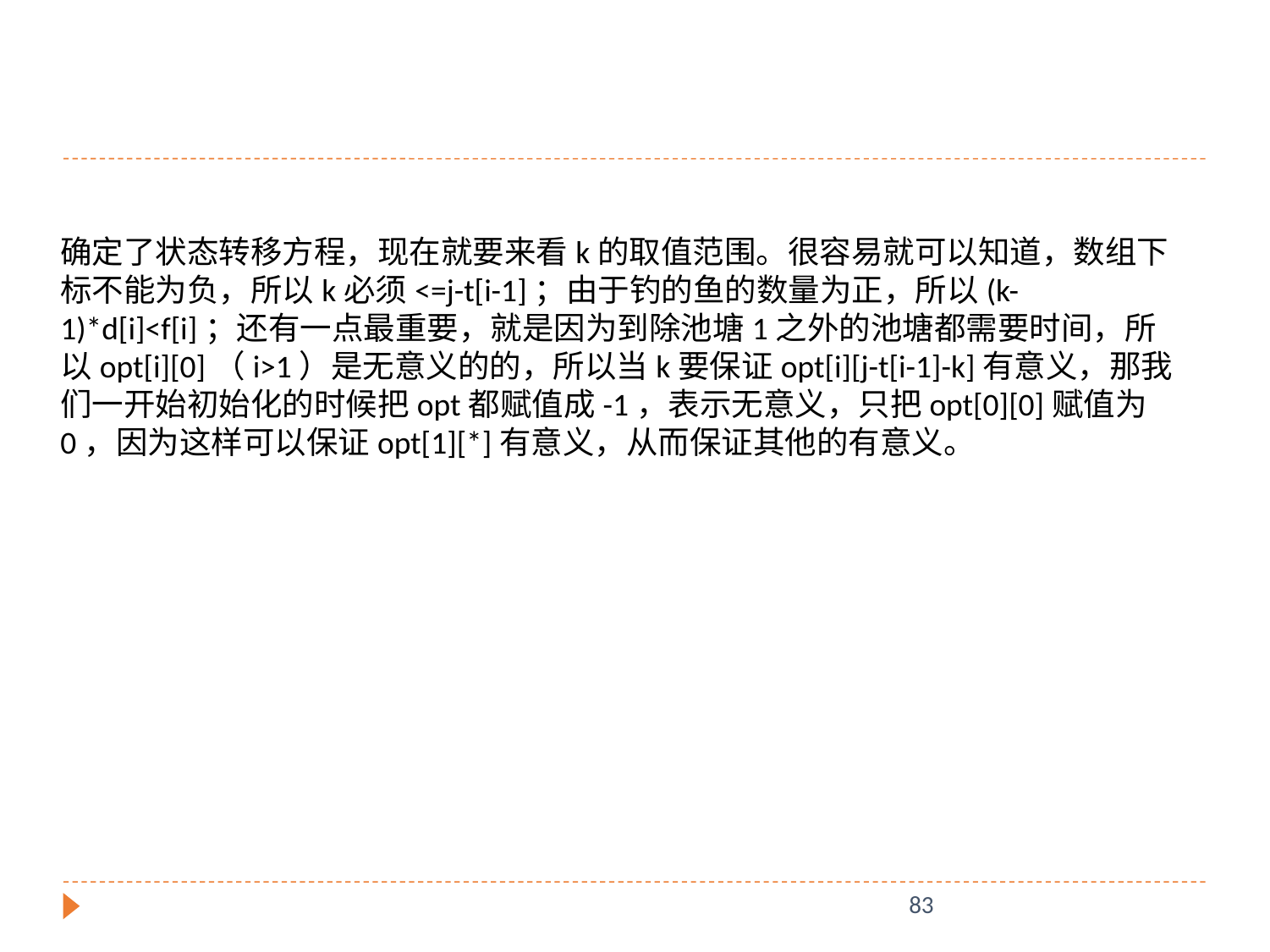

确定了状态转移方程，现在就要来看k的取值范围。很容易就可以知道，数组下标不能为负，所以k必须<=j-t[i-1]；由于钓的鱼的数量为正，所以(k-1)*d[i]<f[i]；还有一点最重要，就是因为到除池塘1之外的池塘都需要时间，所以opt[i][0]（i>1）是无意义的的，所以当k要保证opt[i][j-t[i-1]-k]有意义，那我们一开始初始化的时候把opt都赋值成-1，表示无意义，只把opt[0][0]赋值为0，因为这样可以保证opt[1][*]有意义，从而保证其他的有意义。
83